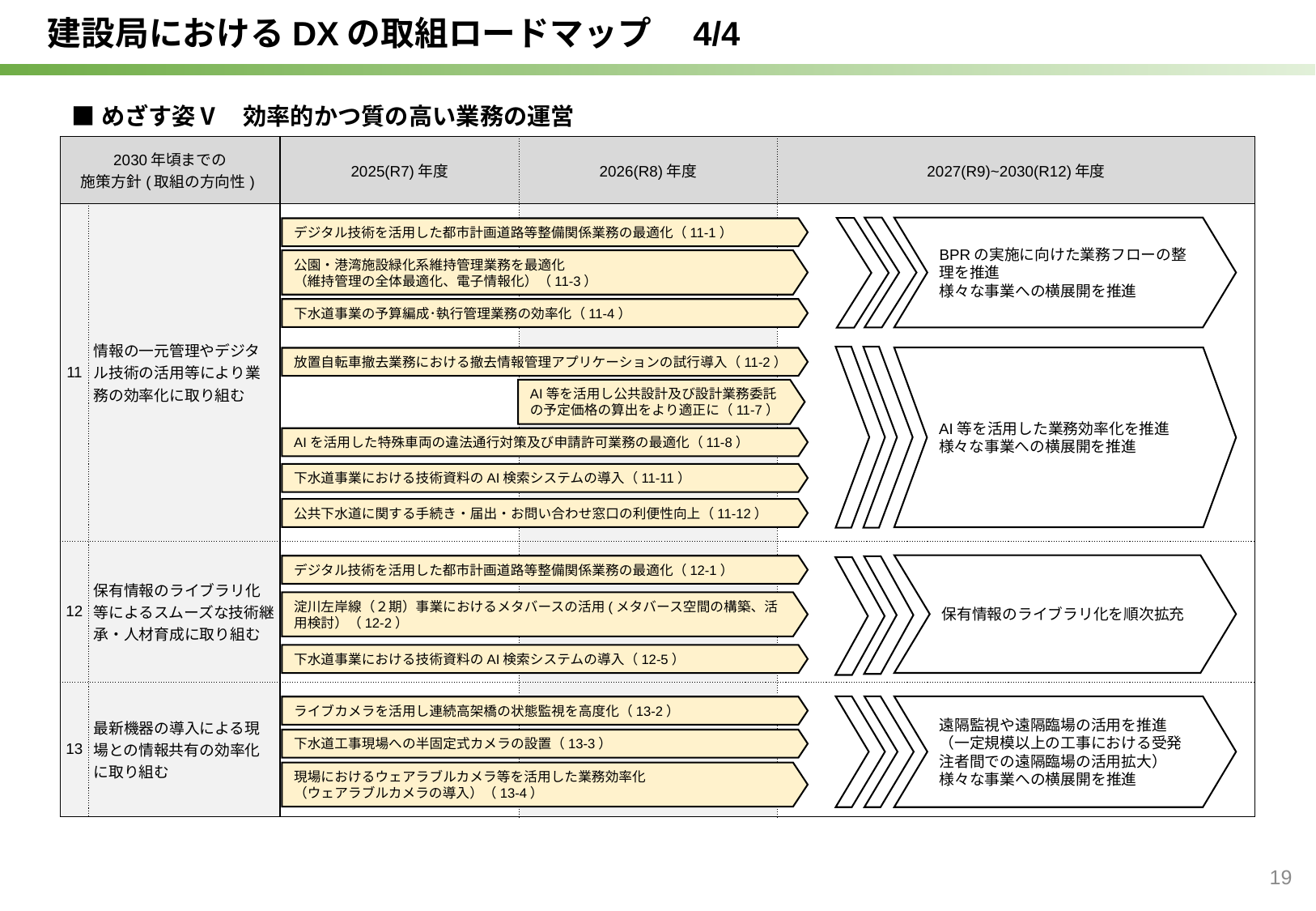

建設局におけるDXの取組ロードマップ　4/4
■めざす姿Ⅴ　効率的かつ質の高い業務の運営
| 2030年頃までの 施策方針(取組の方向性) |  | 2025(R7)年度 | 2026(R8)年度 | 2027(R9)~2030(R12)年度 |
| --- | --- | --- | --- | --- |
| 11 | 情報の一元管理やデジタル技術の活用等により業務の効率化に取り組む |  |  |  |
| 12 | 保有情報のライブラリ化等によるスムーズな技術継承・人材育成に取り組む |  |  |  |
| 13 | 最新機器の導入による現場との情報共有の効率化に取り組む |  |  |  |
BPRの実施に向けた業務フローの整理を推進
様々な事業への横展開を推進

デジタル技術を活用した都市計画道路等整備関係業務の最適化（11-1）

公園・港湾施設緑化系維持管理業務を最適化
（維持管理の全体最適化、電子情報化）（11-3）
下水道事業の予算編成･執行管理業務の効率化（11-4）

放置自転車撤去業務における撤去情報管理アプリケーションの試行導入（11-2）
AI等を活用した業務効率化を推進
様々な事業への横展開を推進
AI等を活用し公共設計及び設計業務委託の予定価格の算出をより適正に（11-7）
AIを活用した特殊車両の違法通行対策及び申請許可業務の最適化（11-8）
下水道事業における技術資料のAI検索システムの導入（11-11）
公共下水道に関する手続き・届出・お問い合わせ窓口の利便性向上（11-12）
保有情報のライブラリ化を順次拡充
デジタル技術を活用した都市計画道路等整備関係業務の最適化（12-1）

淀川左岸線（２期）事業におけるメタバースの活用​​(メタバース空間の構築、活用検討）（12-2）
下水道事業における技術資料のAI検索システムの導入（12-5）

遠隔監視や遠隔臨場の活用を推進
（一定規模以上の工事における受発注者間での遠隔臨場の活用拡大）
様々な事業への横展開を推進
ライブカメラを活用し連続高架橋の状態監視を高度化（13-2）
下水道工事現場への半固定式カメラの設置（13-3）
現場におけるウェアラブルカメラ等を活用した業務効率化
（ウェアラブルカメラの導入）（13-4）
19